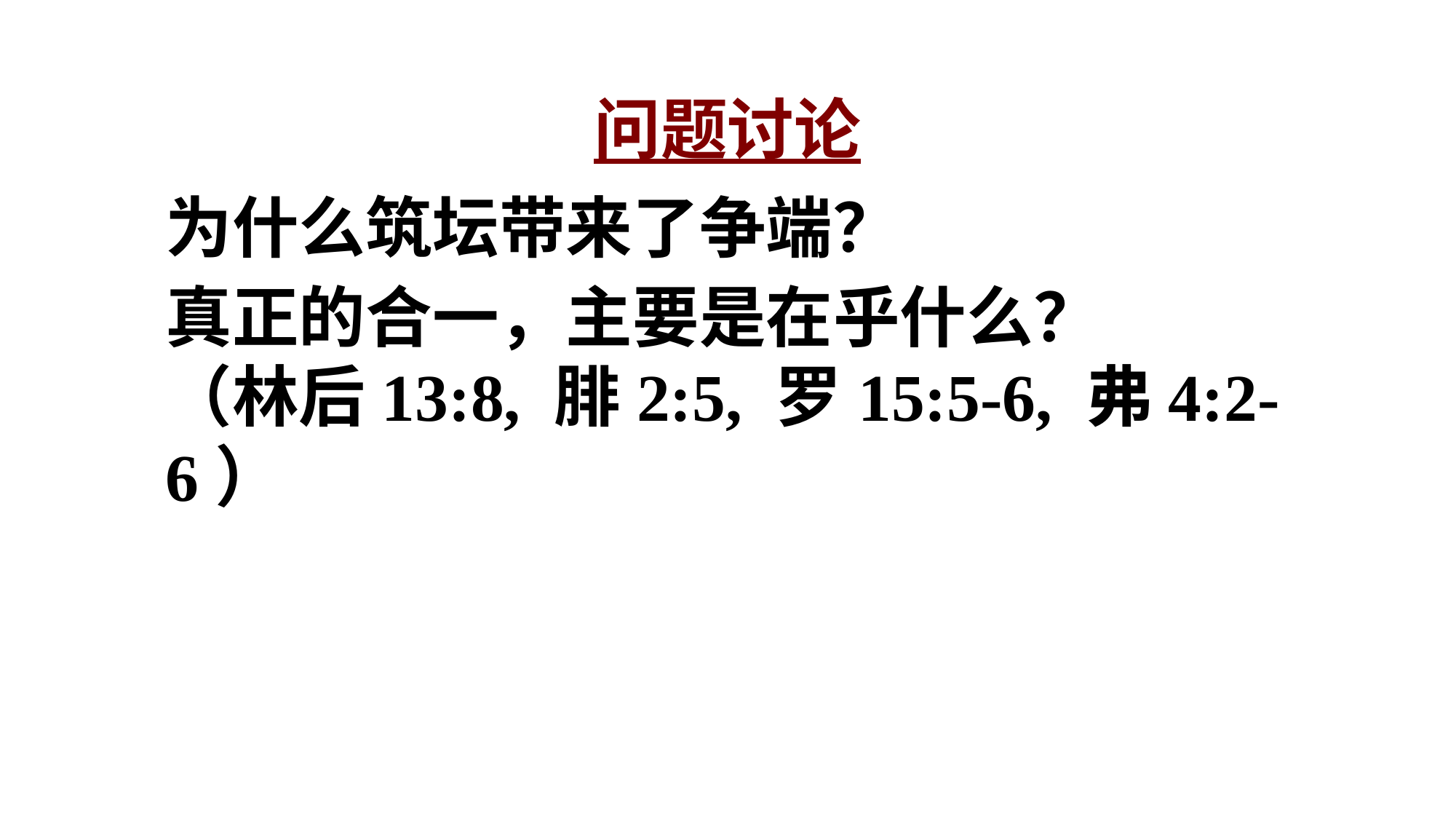

问题讨论
为什么筑坛带来了争端？
真正的合一，主要是在乎什么？
（林后13:8, 腓2:5, 罗15:5-6, 弗4:2-6）